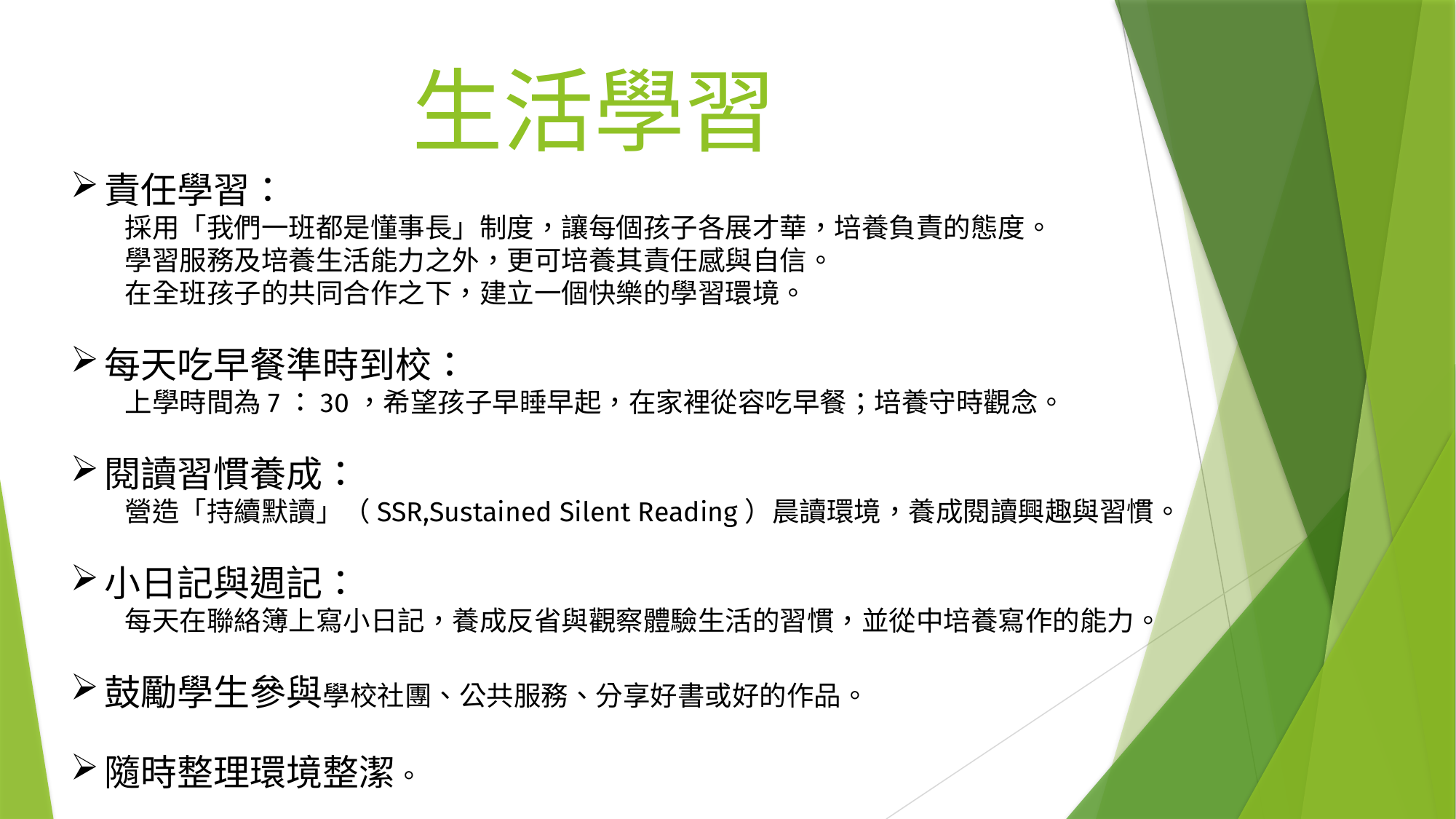

# 生活學習
責任學習：
採用「我們一班都是懂事長」制度，讓每個孩子各展才華，培養負責的態度。
學習服務及培養生活能力之外，更可培養其責任感與自信。
在全班孩子的共同合作之下，建立一個快樂的學習環境。

每天吃早餐準時到校：
上學時間為7：30，希望孩子早睡早起，在家裡從容吃早餐；培養守時觀念。

閱讀習慣養成：
營造「持續默讀」（SSR,Sustained Silent Reading）晨讀環境，養成閱讀興趣與習慣。

小日記與週記：
每天在聯絡簿上寫小日記，養成反省與觀察體驗生活的習慣，並從中培養寫作的能力。

鼓勵學生參與學校社團、公共服務、分享好書或好的作品。
隨時整理環境整潔。